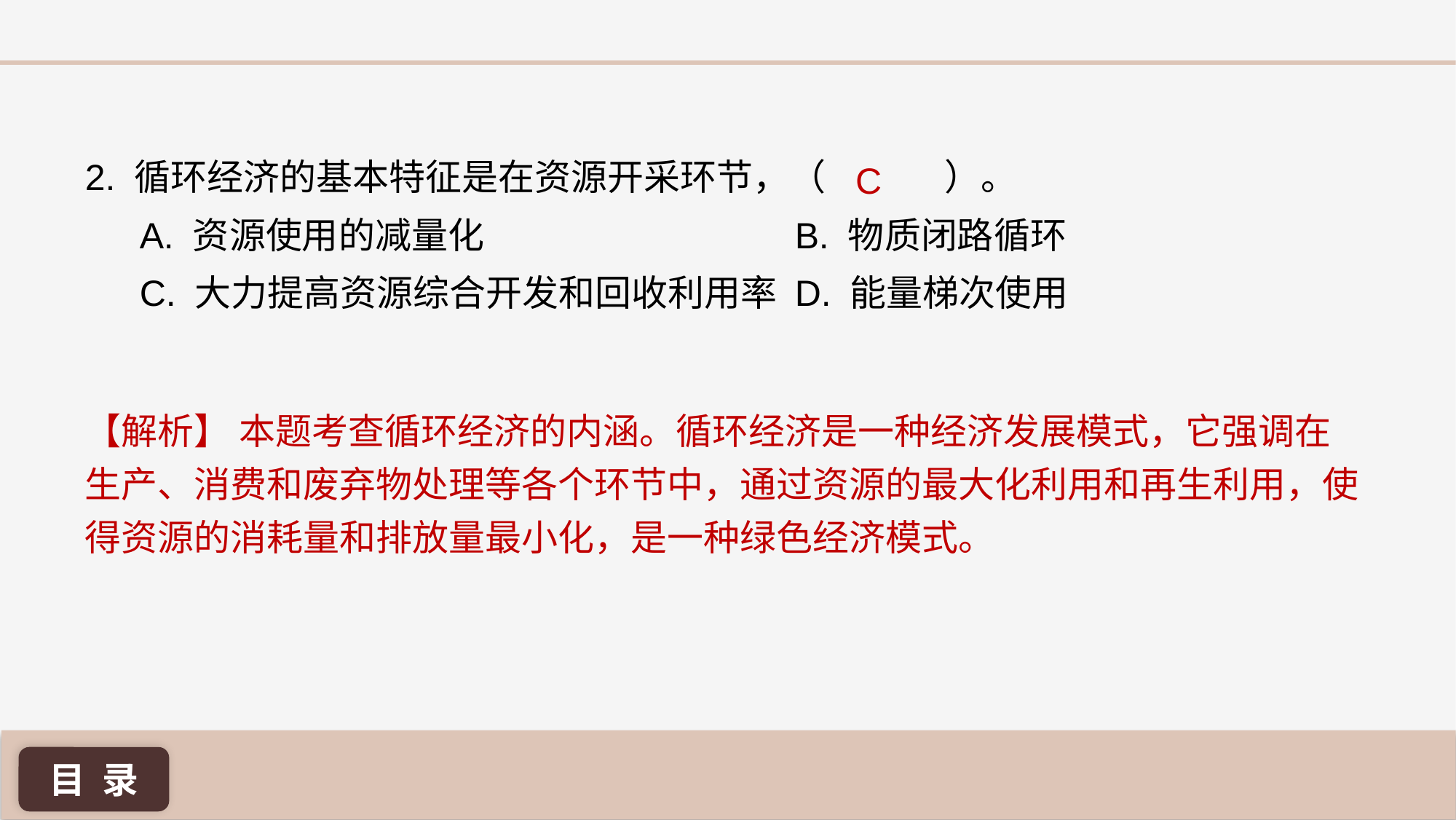

2. 循环经济的基本特征是在资源开采环节，（	     ）。
A. 资源使用的减量化 			B. 物质闭路循环
C. 大力提高资源综合开发和回收利用率 	D. 能量梯次使用
C
【解析】 本题考查循环经济的内涵。循环经济是一种经济发展模式，它强调在生产、消费和废弃物处理等各个环节中，通过资源的最大化利用和再生利用，使得资源的消耗量和排放量最小化，是一种绿色经济模式。